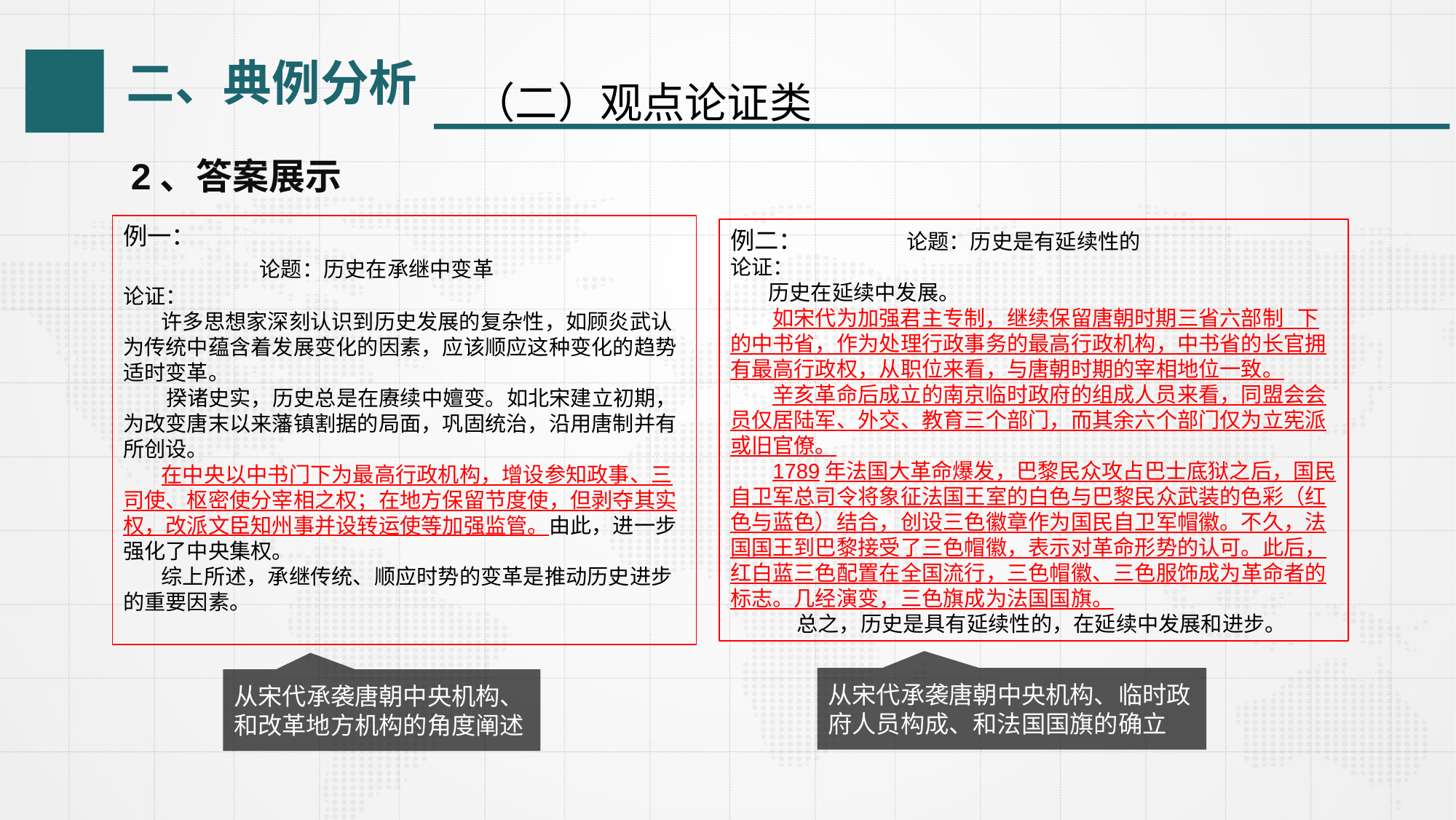

（二）观点论证类

二、典例分析

2、答案展示

例一：
                     论题：历史在承继中变革
论证：
       许多思想家深刻认识到历史发展的复杂性，如顾炎武认为传统中蕴含着发展变化的因素，应该顺应这种变化的趋势适时变革。
        揆诸史实，历史总是在赓续中嬗变。如北宋建立初期，为改变唐末以来藩镇割据的局面，巩固统治，沿用唐制并有所创设。
       在中央以中书门下为最高行政机构，增设参知政事、三司使、枢密使分宰相之权；在地方保留节度使，但剥夺其实权，改派文臣知州事并设转运使等加强监管。由此，进一步强化了中央集权。
       综上所述，承继传统、顺应时势的变革是推动历史进步的重要因素。

例二：                   论题：历史是有延续性的
论证：
       历史在延续中发展。
如宋代为加强君主专制，继续保留唐朝时期三省六部制   下的中书省，作为处理行政事务的最高行政机构，中书省的长官拥有最高行政权，从职位来看，与唐朝时期的宰相地位一致。
辛亥革命后成立的南京临时政府的组成人员来看，同盟会会员仅居陆军、外交、教育三个部门，而其余六个部门仅为立宪派或旧官僚。
1789年法国大革命爆发，巴黎民众攻占巴士底狱之后，国民自卫军总司令将象征法国王室的白色与巴黎民众武装的色彩（红色与蓝色）结合，创设三色徽章作为国民自卫军帽徽。不久，法国国王到巴黎接受了三色帽徽，表示对革命形势的认可。此后，红白蓝三色配置在全国流行，三色帽徽、三色服饰成为革命者的标志。几经演变，三色旗成为法国国旗。
    总之，历史是具有延续性的，在延续中发展和进步。

从宋代承袭唐朝中央机构、临时政府人员构成、和法国国旗的确立
从宋代承袭唐朝中央机构、和改革地方机构的角度阐述